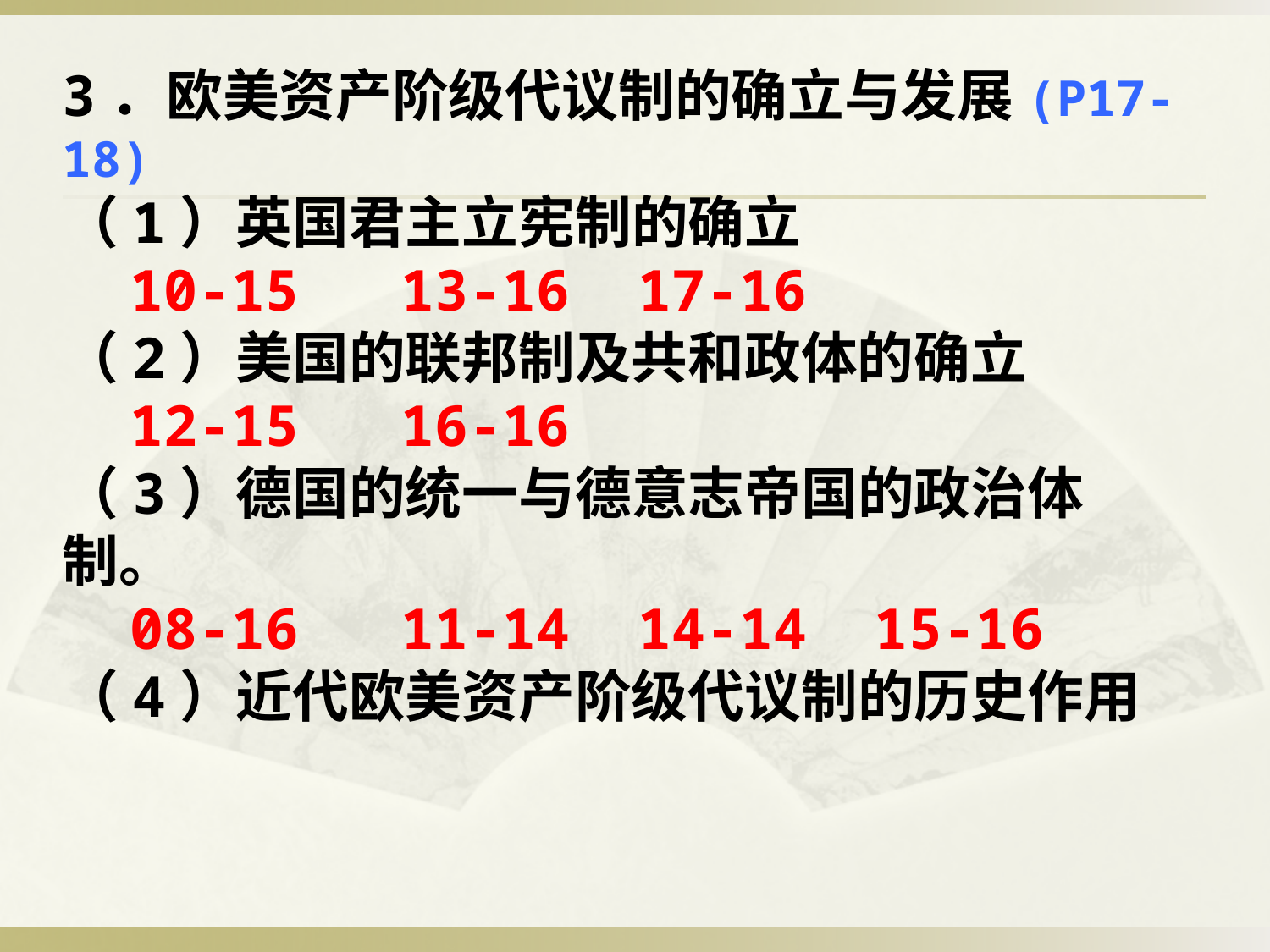

3．欧美资产阶级代议制的确立与发展(P17-18)
（1）英国君主立宪制的确立
  10-15   13-16  17-16
（2）美国的联邦制及共和政体的确立
  12-15   16-16
（3）德国的统一与德意志帝国的政治体制。
  08-16   11-14  14-14  15-16
（4）近代欧美资产阶级代议制的历史作用